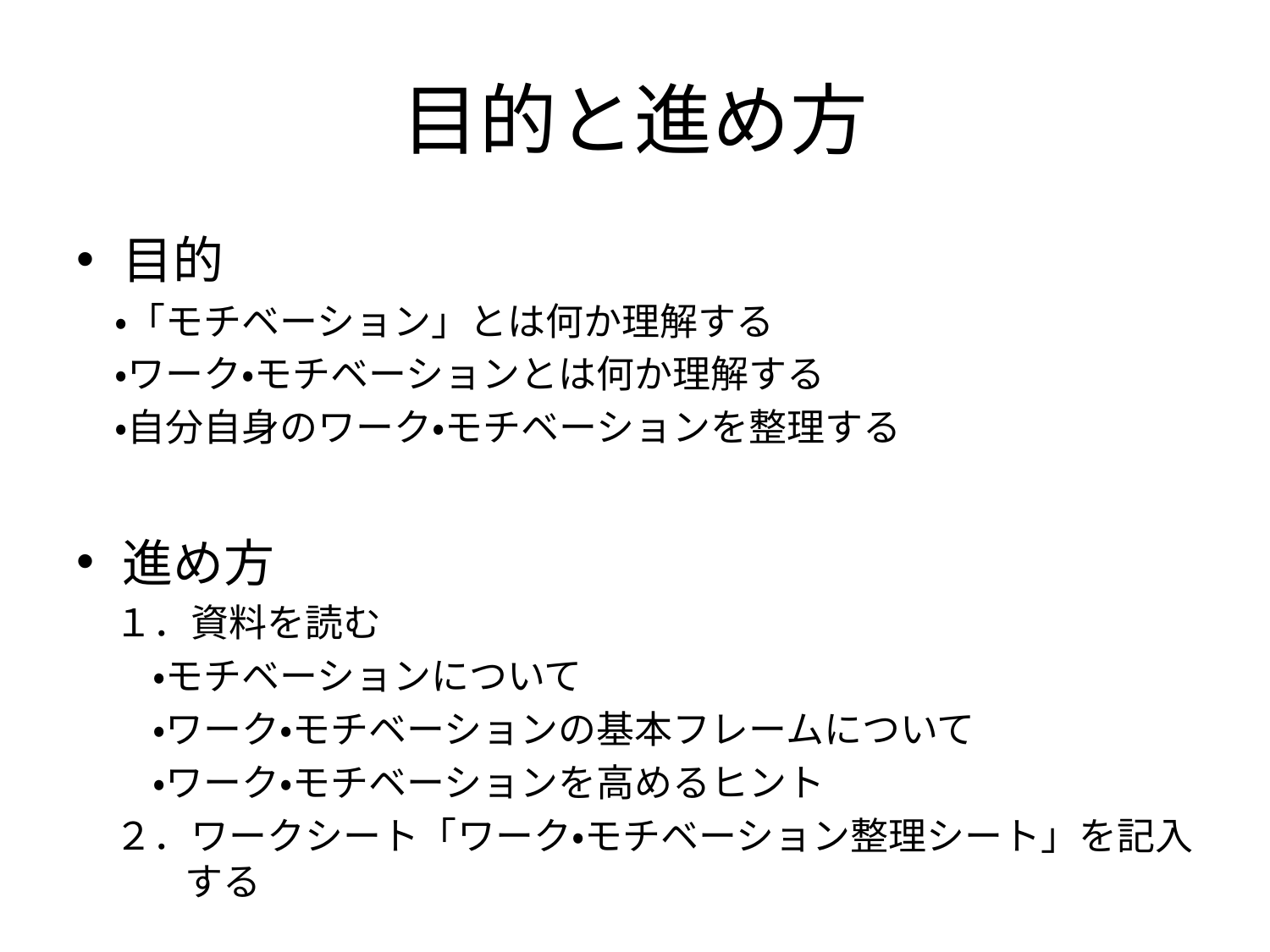

# 目的と進め方
目的
　・「モチベーション」とは何か理解する
　・ワーク・モチベーションとは何か理解する
　・自分自身のワーク・モチベーションを整理する

進め方
　１．資料を読む
　　・モチベーションについて
　　・ワーク・モチベーションの基本フレームについて
　　・ワーク・モチベーションを高めるヒント
　２．ワークシート「ワーク・モチベーション整理シート」を記入する